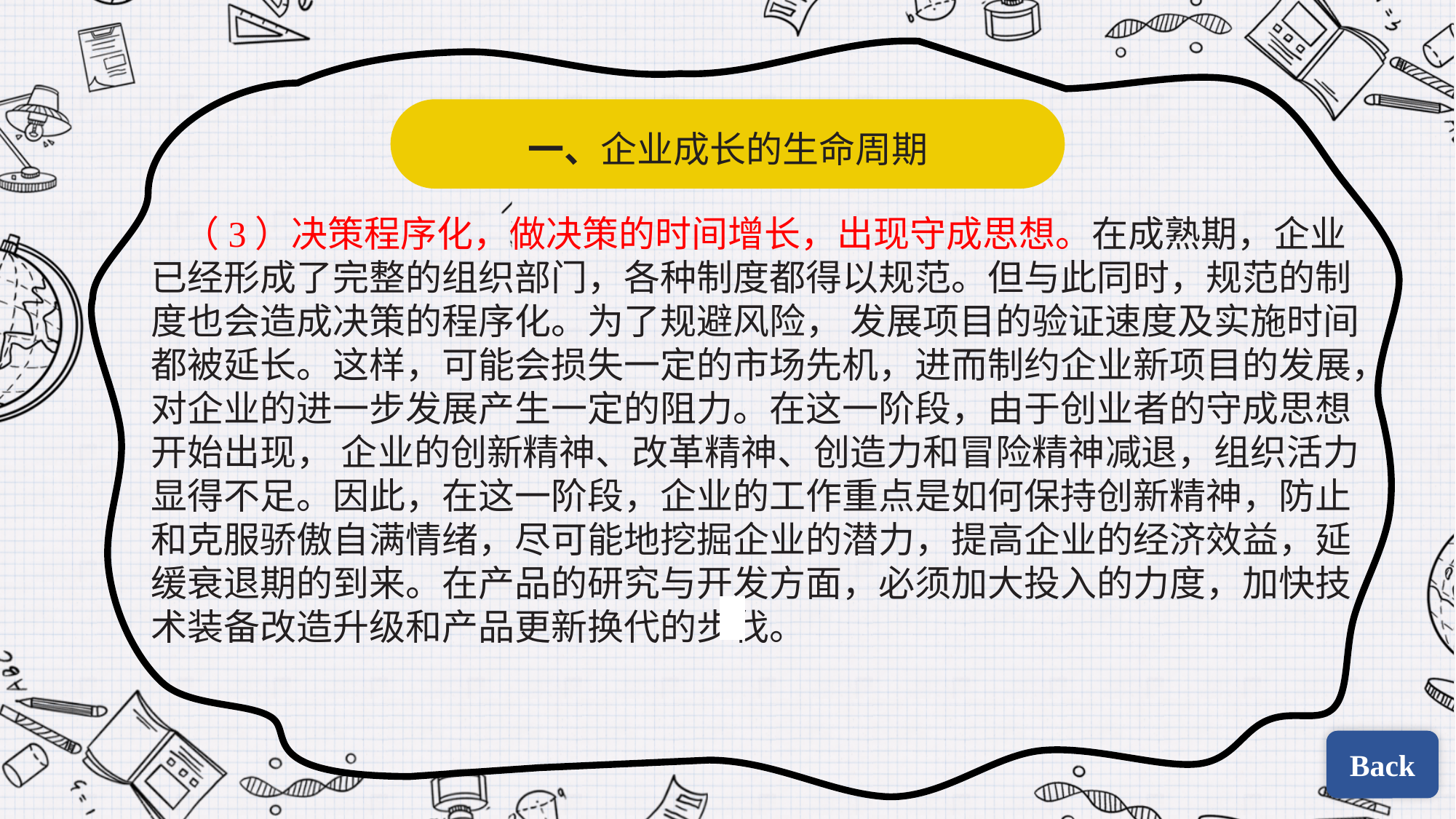

一、企业成长的生命周期
（3）决策程序化，做决策的时间增长，出现守成思想。在成熟期，企业已经形成了完整的组织部门，各种制度都得以规范。但与此同时，规范的制度也会造成决策的程序化。为了规避风险， 发展项目的验证速度及实施时间都被延长。这样，可能会损失一定的市场先机，进而制约企业新项目的发展，对企业的进一步发展产生一定的阻力。在这一阶段，由于创业者的守成思想开始出现， 企业的创新精神、改革精神、创造力和冒险精神减退，组织活力显得不足。因此，在这一阶段，企业的工作重点是如何保持创新精神，防止和克服骄傲自满情绪，尽可能地挖掘企业的潜力，提高企业的经济效益，延缓衰退期的到来。在产品的研究与开发方面，必须加大投入的力度，加快技术装备改造升级和产品更新换代的步伐。
|  |  |
| --- | --- |
|  |  |

Back
Back